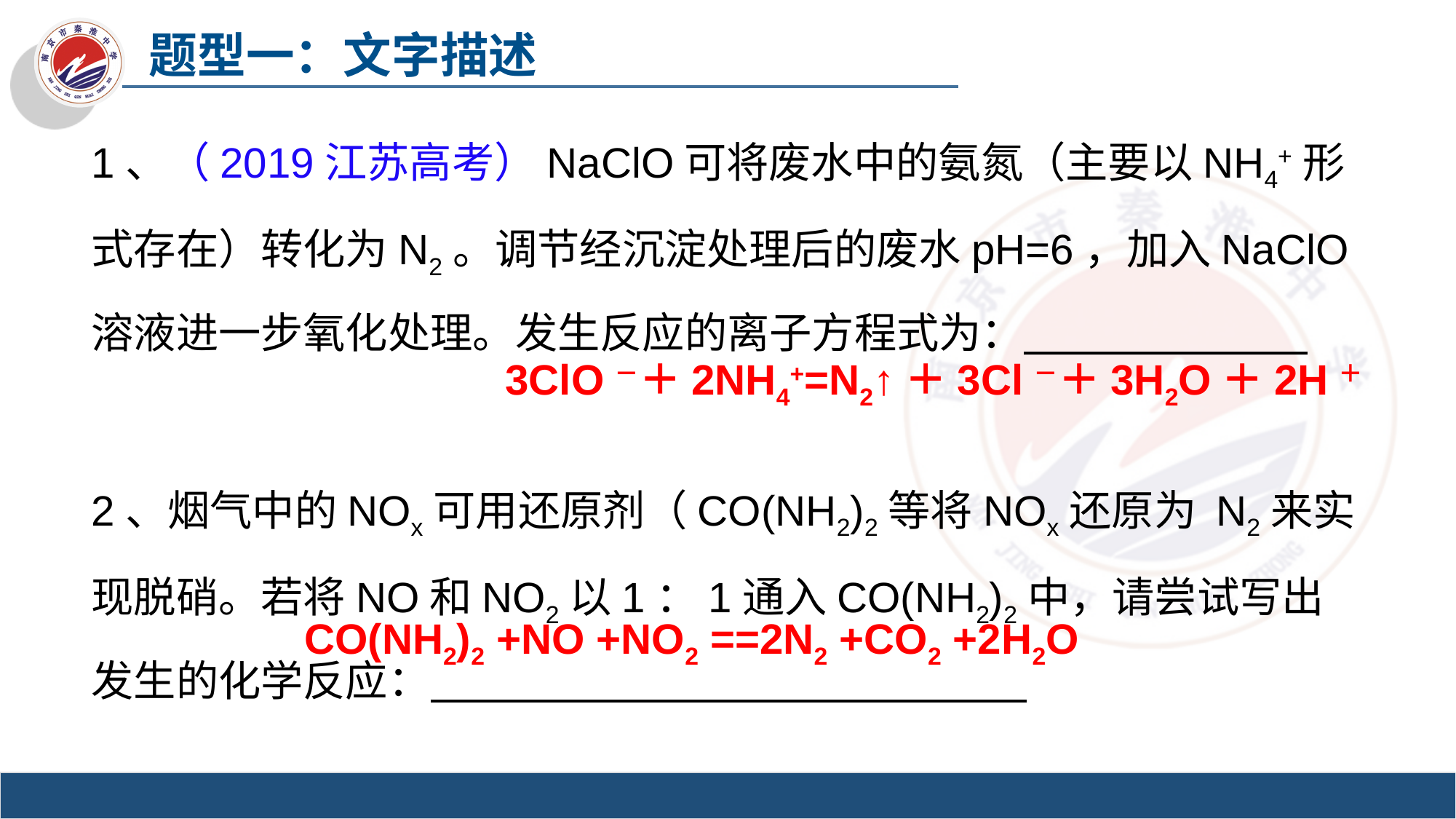

题型一：文字描述
1、（2019江苏高考）NaClO可将废水中的氨氮（主要以NH4+形式存在）转化为N2。调节经沉淀处理后的废水pH=6，加入NaClO溶液进一步氧化处理。发生反应的离子方程式为：

2、烟气中的NOx可用还原剂（CO(NH2)2等将NOx还原为 N2来实现脱硝。若将NO和NO2以1：1通入CO(NH2)2中，请尝试写出发生的化学反应：
3ClO－＋2NH4+=N2↑＋3Cl－＋3H2O＋2H＋
CO(NH2)2 +NO +NO2 ==2N2 +CO2 +2H2O